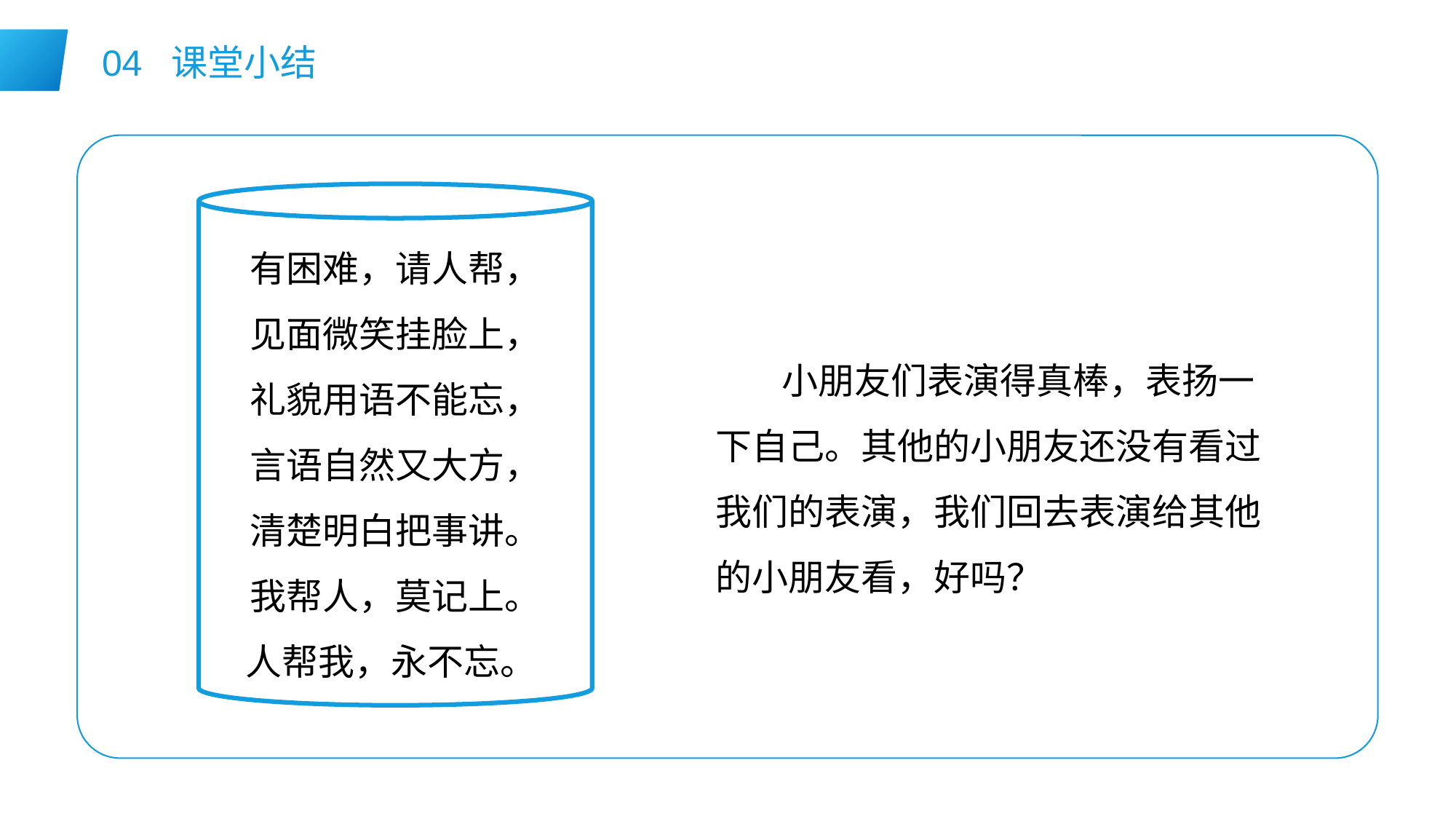

04  课堂小结

有困难，请人帮，
见面微笑挂脸上，
礼貌用语不能忘，
言语自然又大方，
清楚明白把事讲。
我帮人，莫记上。
人帮我，永不忘。
       小朋友们表演得真棒，表扬一下自己。其他的小朋友还没有看过我们的表演，我们回去表演给其他的小朋友看，好吗？